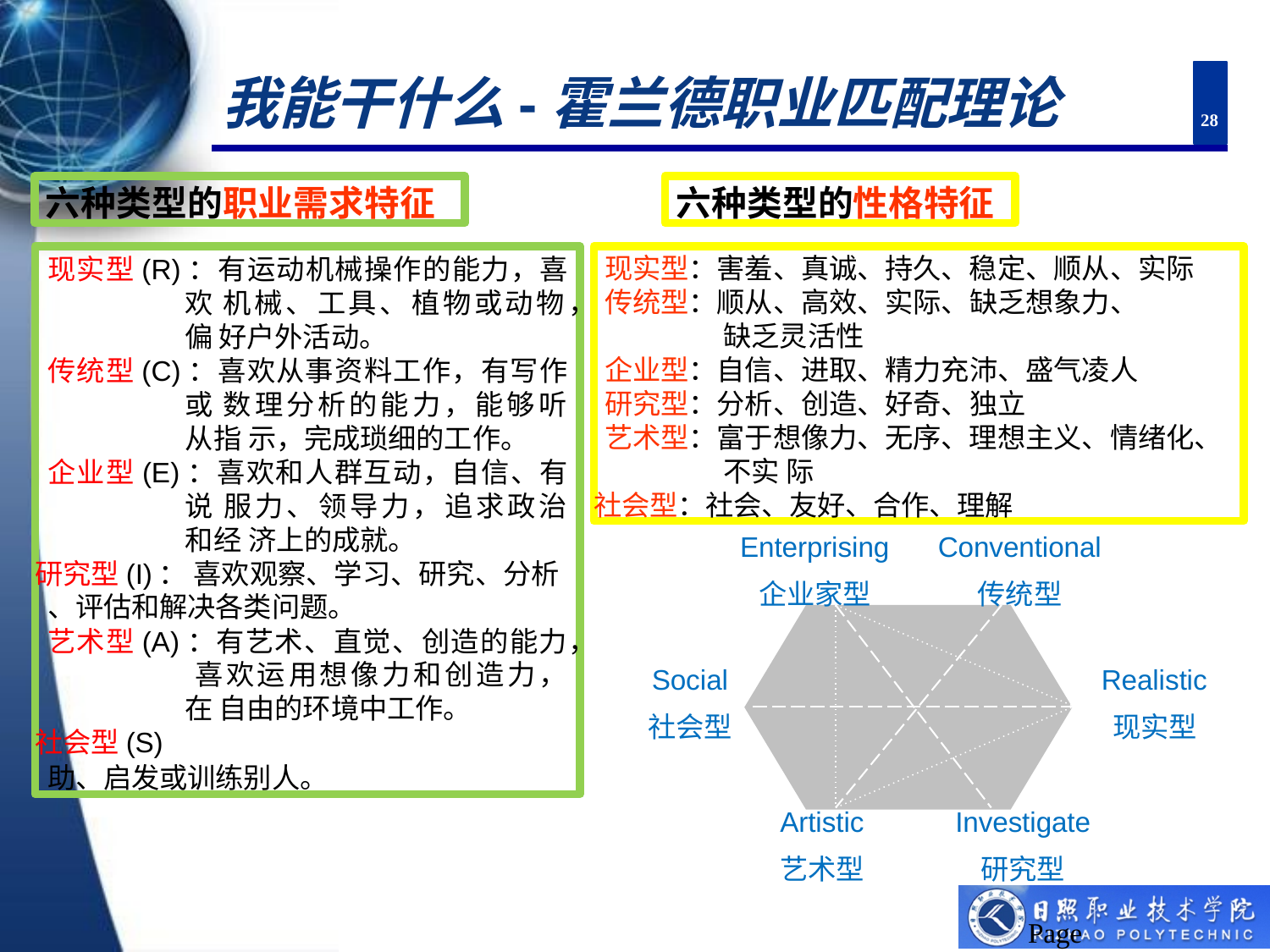

# 我能干什么-霍兰德职业匹配理论
28
六种类型的职业需求特征
六种类型的性格特征
现实型(R)：有运动机械操作的能力，喜欢 机械、工具、植物或动物，偏 好户外活动。
传统型(C)：喜欢从事资料工作，有写作或 数理分析的能力，能够听从指 示，完成琐细的工作。
企业型(E)：喜欢和人群互动，自信、有说 服力、领导力，追求政治和经 济上的成就。
研究型(I)： 喜欢观察、学习、研究、分析
、评估和解决各类问题。
艺术型(A)：有艺术、直觉、创造的能力， 喜欢运用想像力和创造力，在 自由的环境中工作。
社会型(S)
助、启发或训练别人。
现实型：害羞、真诚、持久、稳定、顺从、实际 传统型：顺从、高效、实际、缺乏想象力、
缺乏灵活性
企业型：自信、进取、精力充沛、盛气凌人 研究型：分析、创造、好奇、独立
艺术型：富于想像力、无序、理想主义、情绪化、 不实 际
社会型：社会、友好、合作、理解
Enterprising
企业家型
Conventional
传统型

Social
社会型
Realistic
现实型
Artistic
艺术型
Investigate
研究型
Page 28